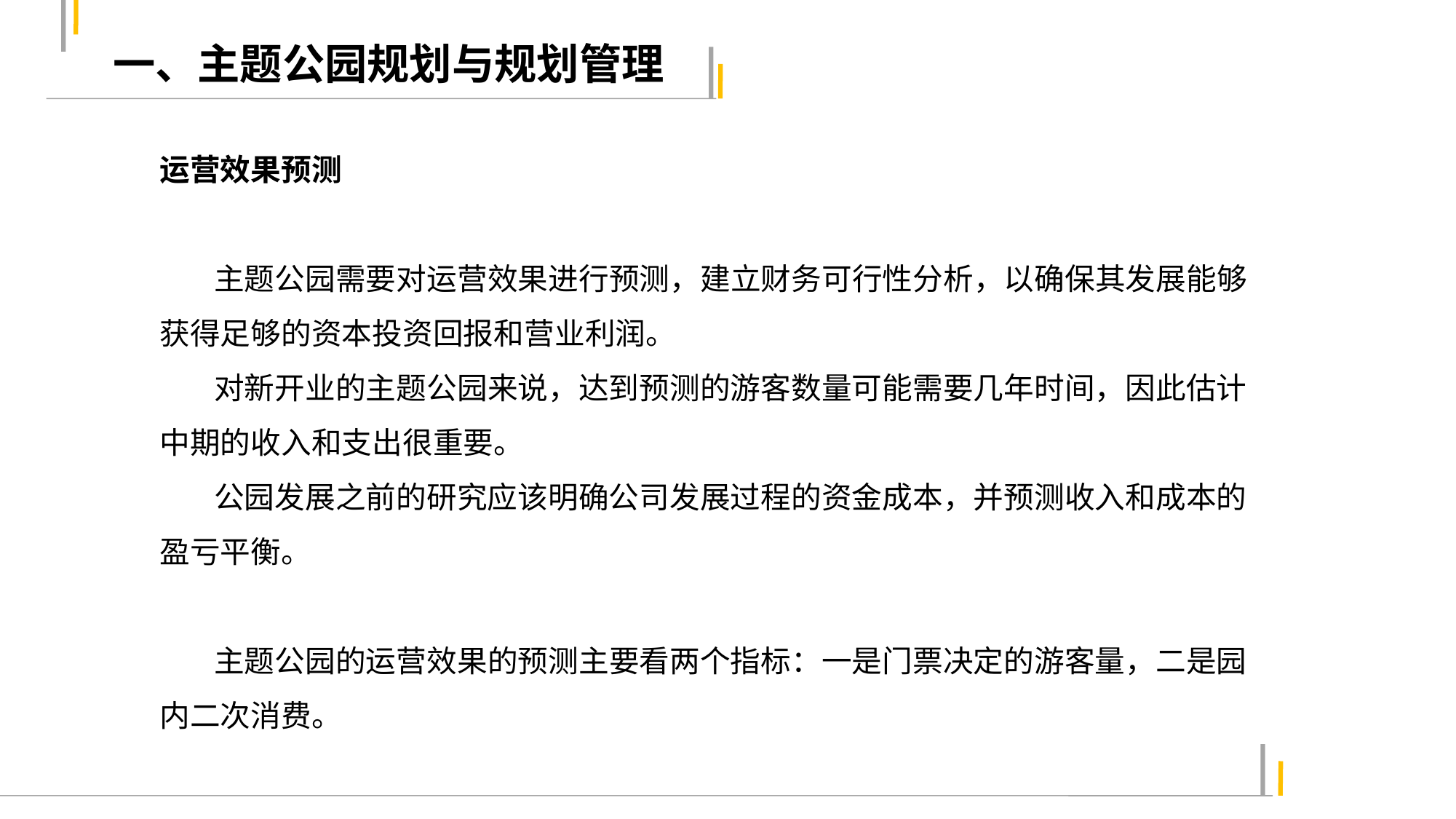

一、主题公园规划与规划管理

运营效果预测

       主题公园需要对运营效果进行预测，建立财务可行性分析，以确保其发展能够获得足够的资本投资回报和营业利润。
       对新开业的主题公园来说，达到预测的游客数量可能需要几年时间，因此估计中期的收入和支出很重要。
       公园发展之前的研究应该明确公司发展过程的资金成本，并预测收入和成本的盈亏平衡。

       主题公园的运营效果的预测主要看两个指标：一是门票决定的游客量，二是园内二次消费。